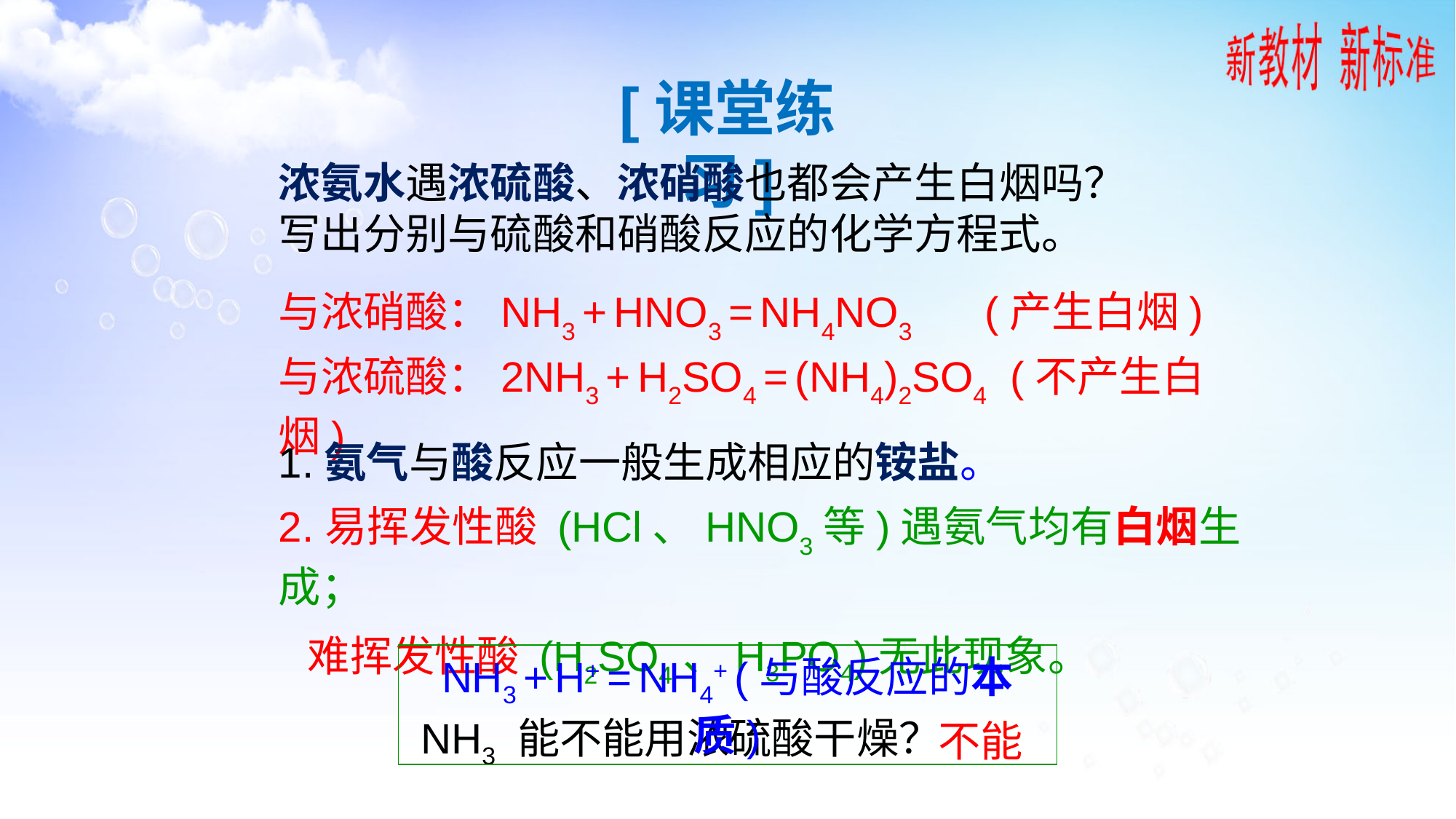

[课堂练习]
浓氨水遇浓硫酸、浓硝酸也都会产生白烟吗？写出分别与硫酸和硝酸反应的化学方程式。
与浓硝酸：NH3 + HNO3 = NH4NO3       (产生白烟)
与浓硫酸：2NH3 + H2SO4 = (NH4)2SO4  (不产生白烟)
1.氨气与酸反应一般生成相应的铵盐。
2.易挥发性酸 (HCl、HNO3等)遇氨气均有白烟生成；
  难挥发性酸 (H2SO4、H3PO4)无此现象。
NH3 + H+ = NH4+ (与酸反应的本质)
 NH3 能不能用浓硫酸干燥？
不能